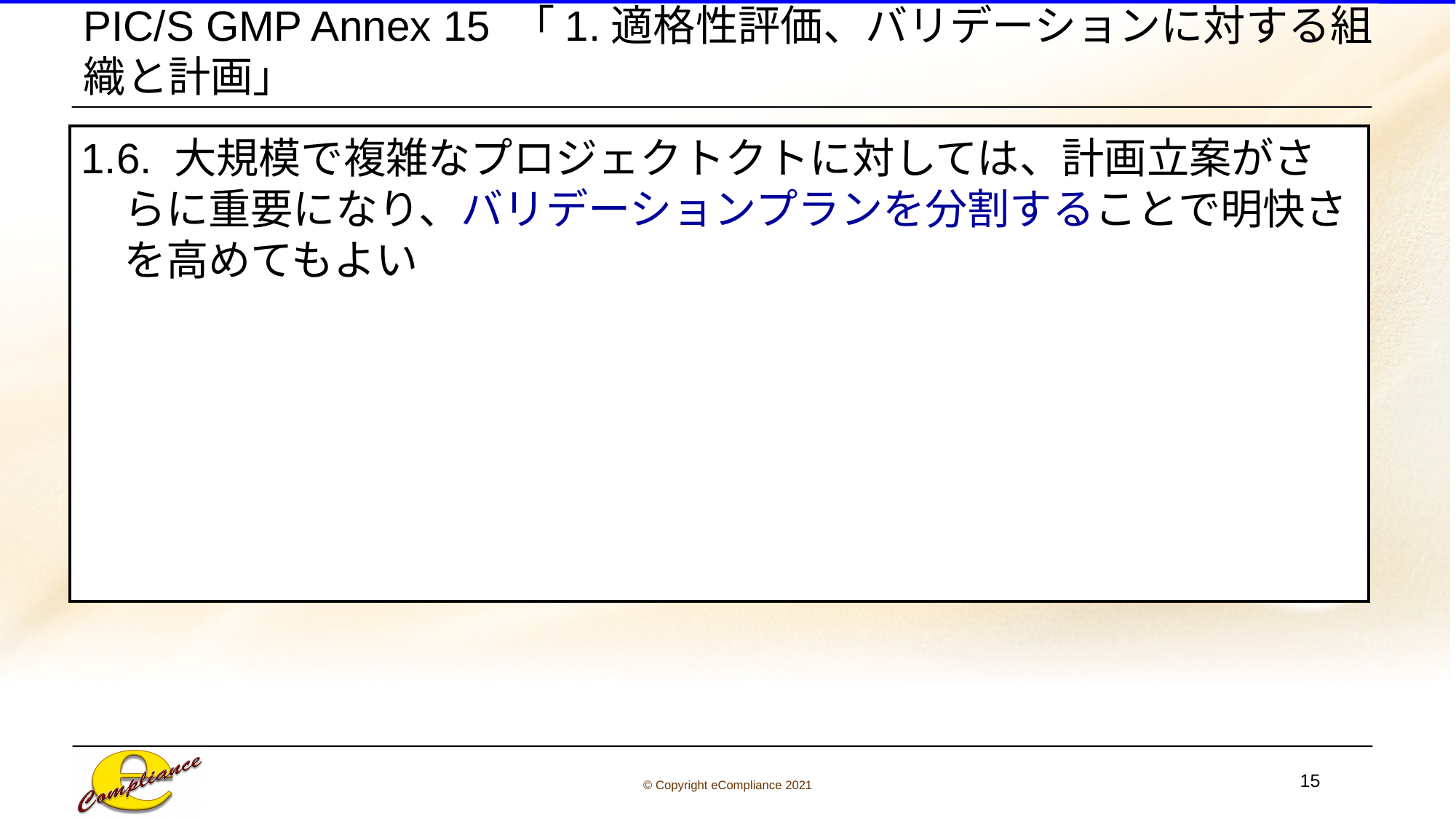

# PIC/S GMP Annex 15 「1.適格性評価、バリデーションに対する組織と計画」
1.6. 大規模で複雑なプロジェクトクトに対しては、計画立案がさらに重要になり、バリデーションプランを分割することで明快さを高めてもよい